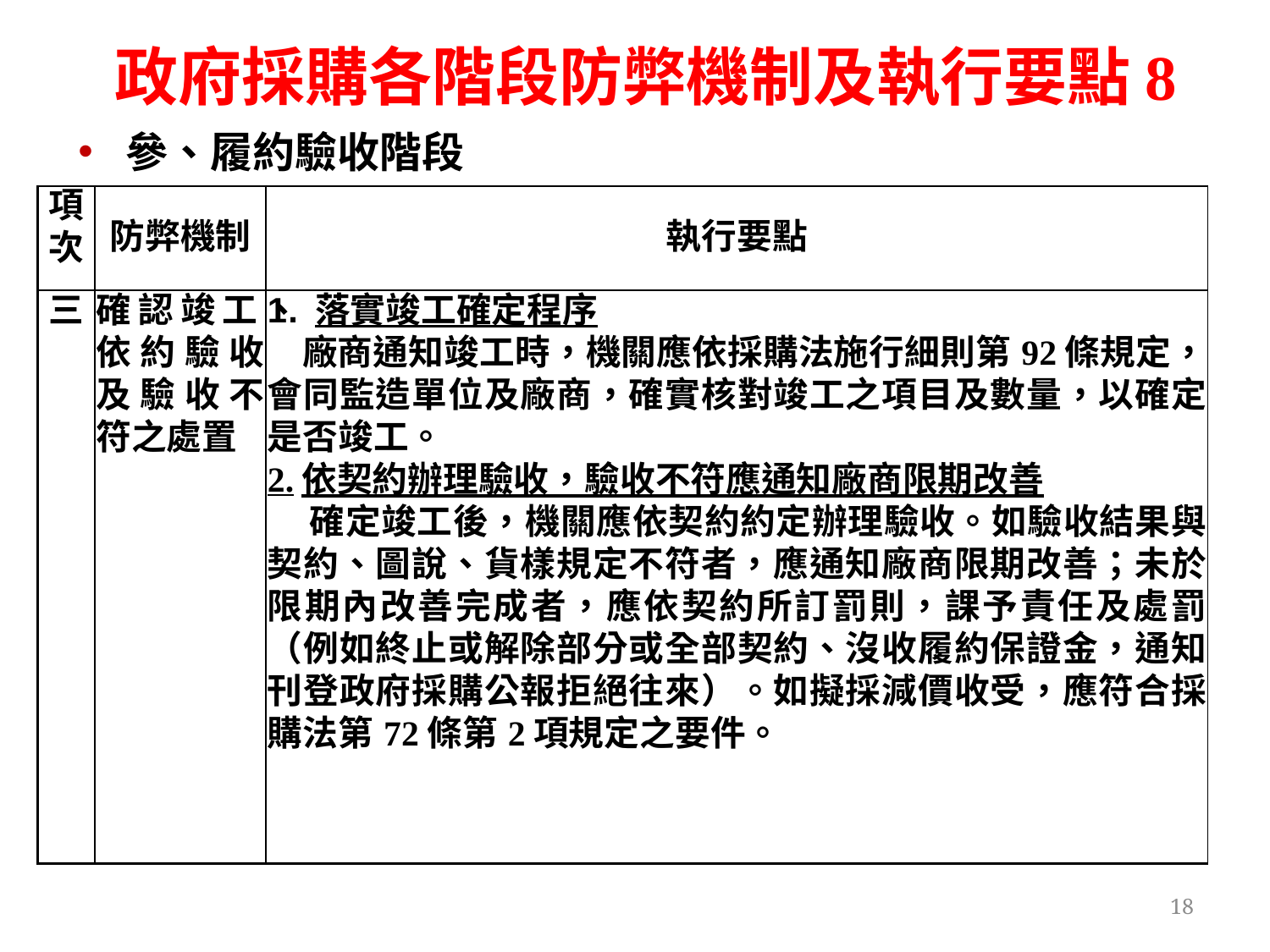

政府採購各階段防弊機制及執行要點8
參、履約驗收階段
| 項次 | 防弊機制 | 執行要點 |
| --- | --- | --- |
| 三 | 確認竣工、依約驗收及驗收不符之處置 | 落實竣工確定程序 廠商通知竣工時，機關應依採購法施行細則第92條規定，會同監造單位及廠商，確實核對竣工之項目及數量，以確定是否竣工。 2.依契約辦理驗收，驗收不符應通知廠商限期改善 確定竣工後，機關應依契約約定辦理驗收。如驗收結果與契約、圖說、貨樣規定不符者，應通知廠商限期改善；未於限期內改善完成者，應依契約所訂罰則，課予責任及處罰（例如終止或解除部分或全部契約、沒收履約保證金，通知刊登政府採購公報拒絕往來）。如擬採減價收受，應符合採購法第72條第2項規定之要件。 |
18